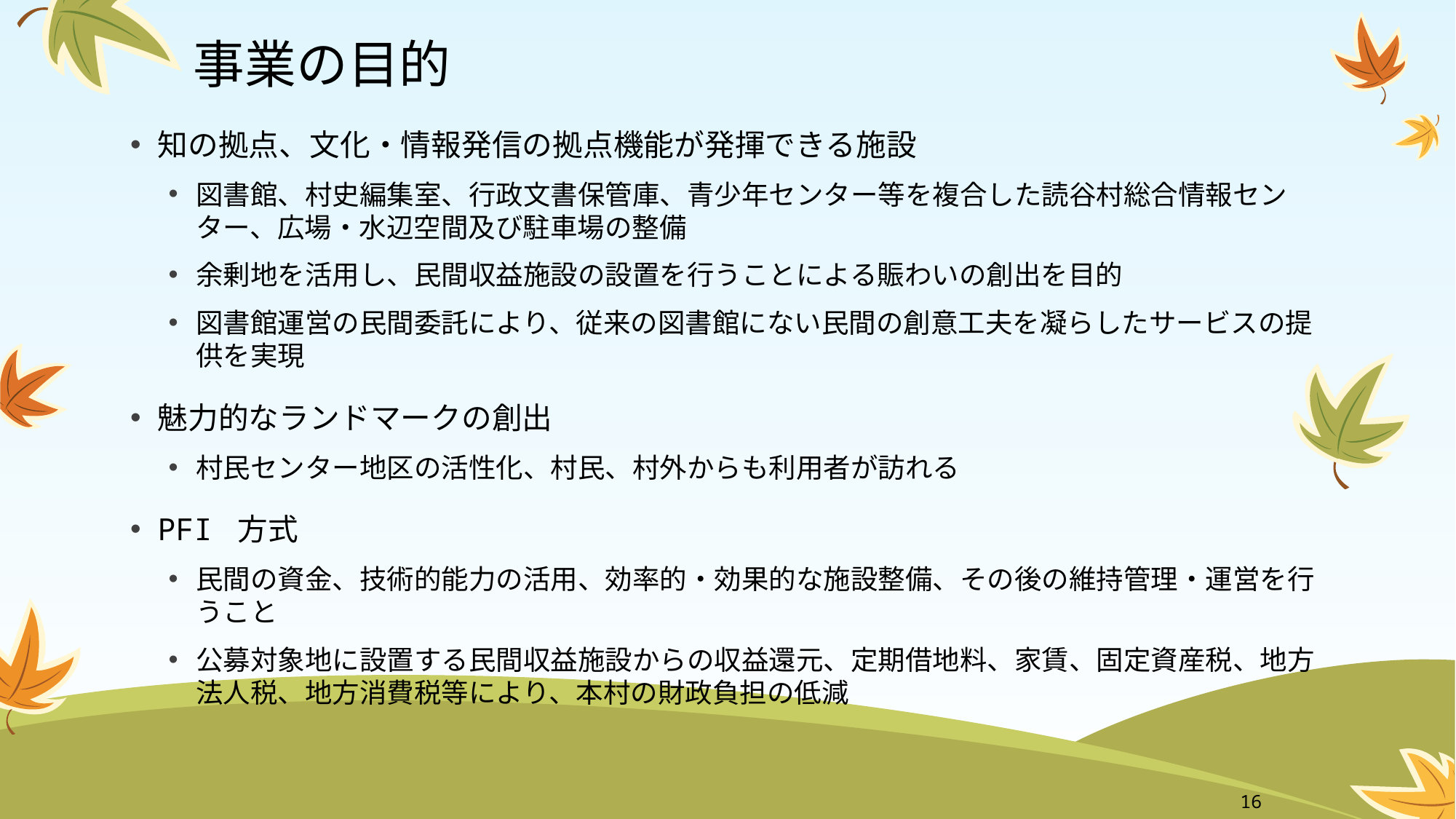

# 事業の目的
知の拠点、文化・情報発信の拠点機能が発揮できる施設
図書館、村史編集室、行政文書保管庫、青少年センター等を複合した読谷村総合情報センター、広場・水辺空間及び駐車場の整備
余剰地を活用し、民間収益施設の設置を行うことによる賑わいの創出を目的
図書館運営の民間委託により、従来の図書館にない民間の創意工夫を凝らしたサービスの提供を実現
魅力的なランドマークの創出
村民センター地区の活性化、村民、村外からも利用者が訪れる
PFI 方式
民間の資金、技術的能力の活用、効率的・効果的な施設整備、その後の維持管理・運営を行うこと
公募対象地に設置する民間収益施設からの収益還元、定期借地料、家賃、固定資産税、地方法人税、地方消費税等により、本村の財政負担の低減
16